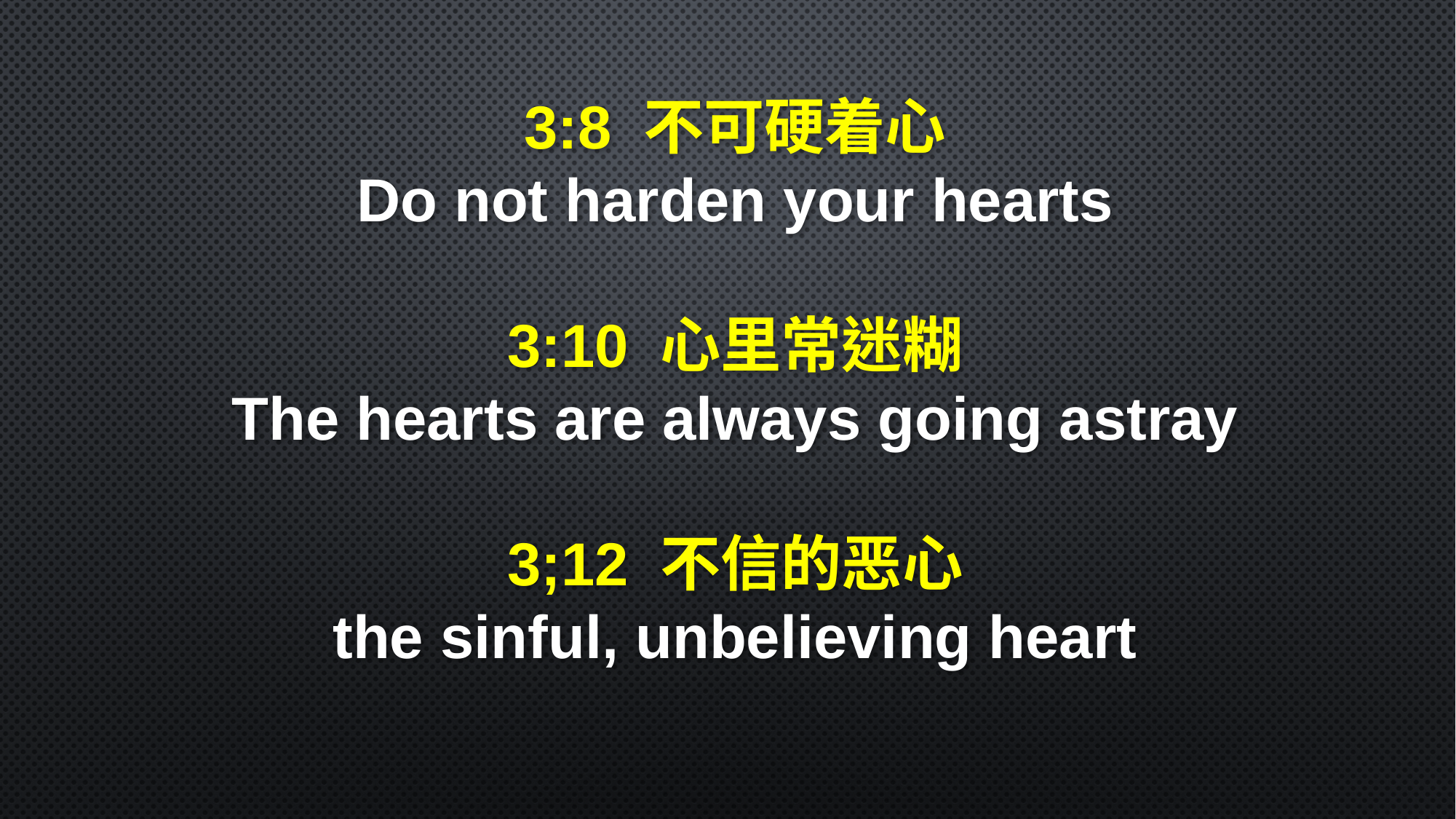

3:8 不可硬着心
Do not harden your hearts

3:10 心里常迷糊
The hearts are always going astray

3;12 不信的恶心
the sinful, unbelieving heart